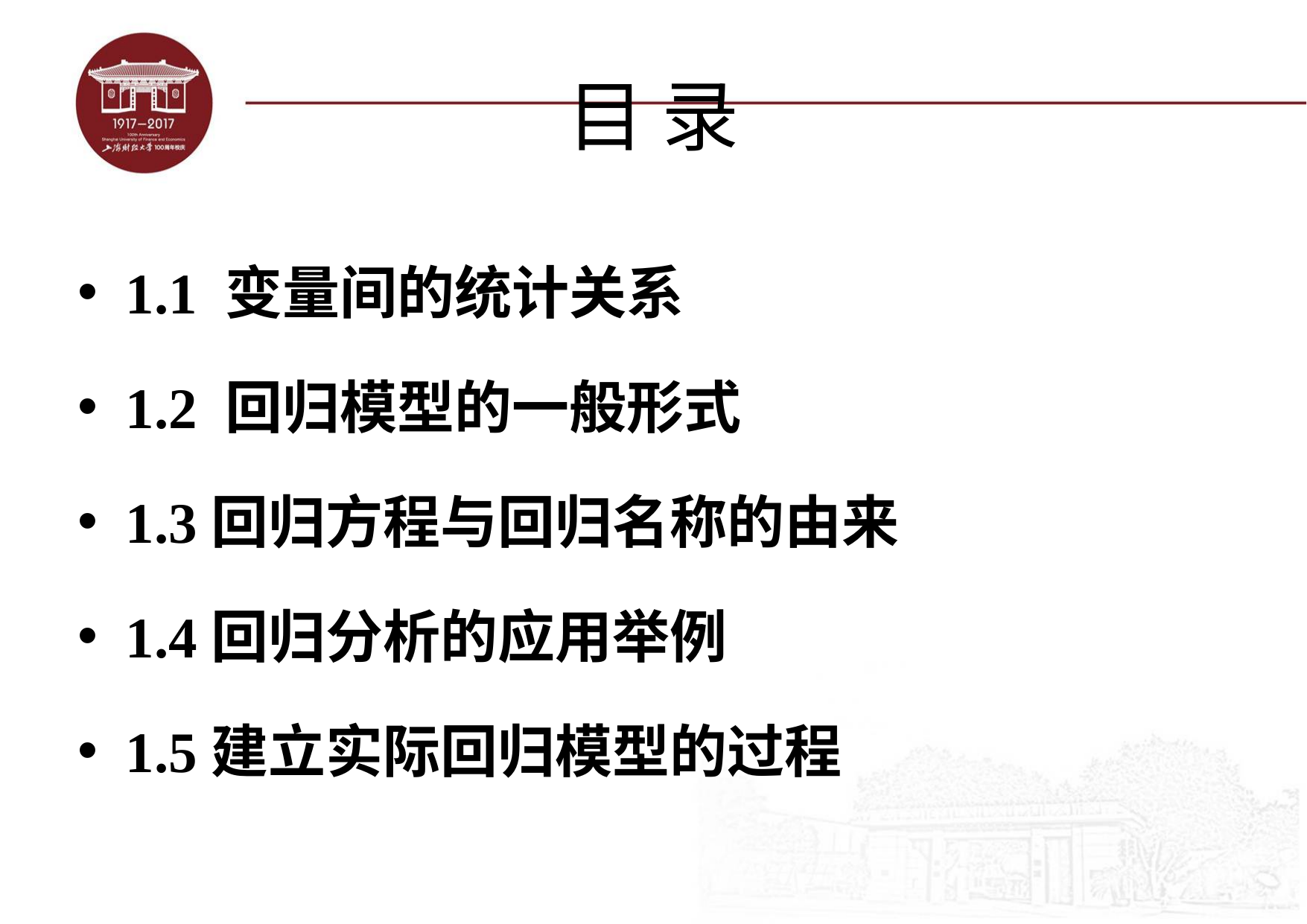

# 目 录
1.1 变量间的统计关系
1.2 回归模型的一般形式
1.3回归方程与回归名称的由来
1.4回归分析的应用举例
1.5建立实际回归模型的过程